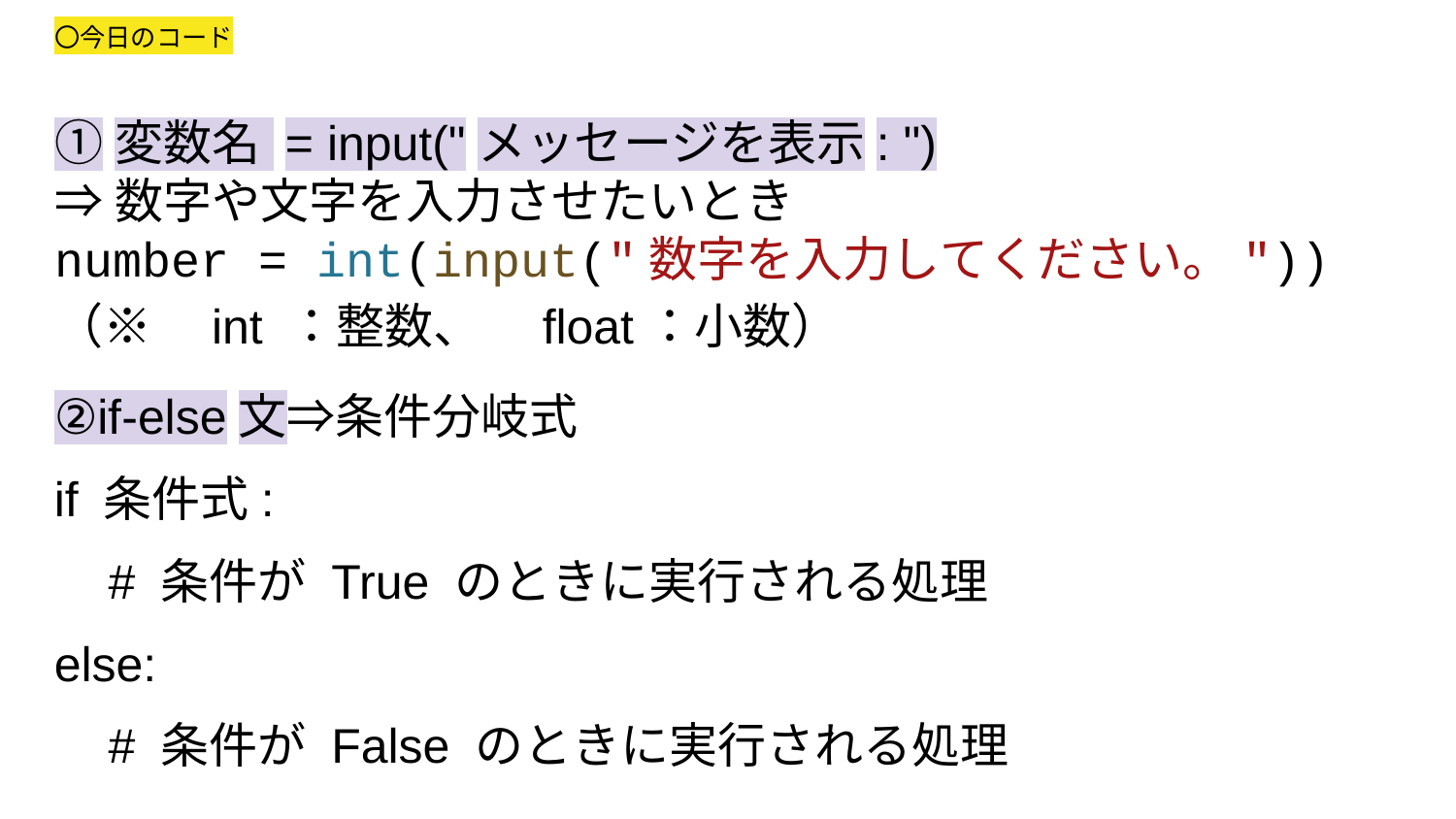

# 〇今日のコード
①変数名 = input("メッセージを表示: ")
⇒数字や文字を入力させたいとき
number = int(input("数字を入力してください。"))
（※　int ：整数、　float：小数）

②if-else文⇒条件分岐式
if 条件式:
    # 条件が True のときに実行される処理
else:
    # 条件が False のときに実行される処理